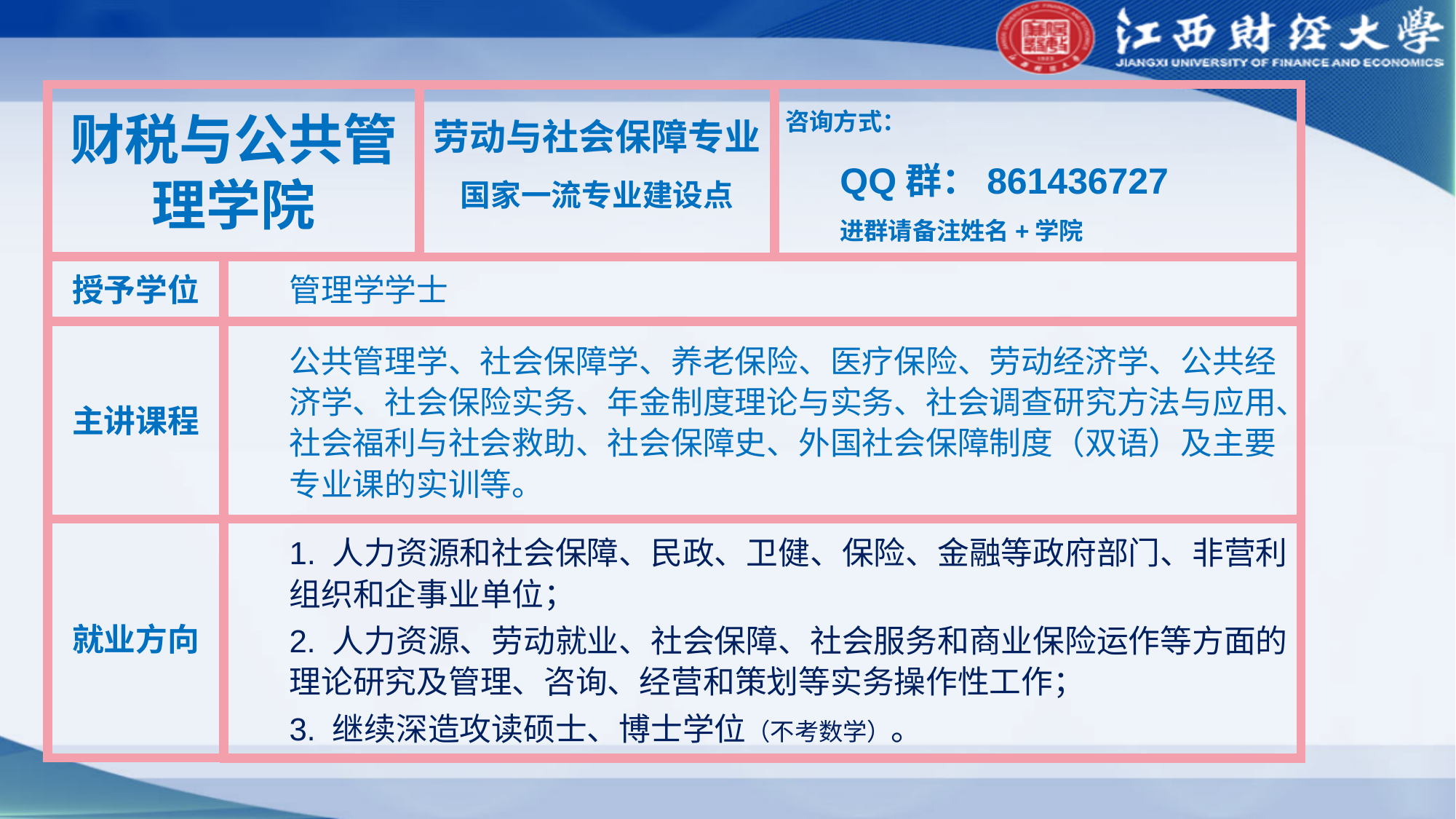

财税与公共管理学院

劳动与社会保障专业
国家一流专业建设点
咨询方式：
QQ群：861436727
进群请备注姓名+学院
授予学位
管理学学士
主讲课程
公共管理学、社会保障学、养老保险、医疗保险、劳动经济学、公共经济学、社会保险实务、年金制度理论与实务、社会调查研究方法与应用、社会福利与社会救助、社会保障史、外国社会保障制度（双语）及主要专业课的实训等。
就业方向
1. 人力资源和社会保障、民政、卫健、保险、金融等政府部门、非营利组织和企事业单位；
2. 人力资源、劳动就业、社会保障、社会服务和商业保险运作等方面的理论研究及管理、咨询、经营和策划等实务操作性工作；
3. 继续深造攻读硕士、博士学位（不考数学）。